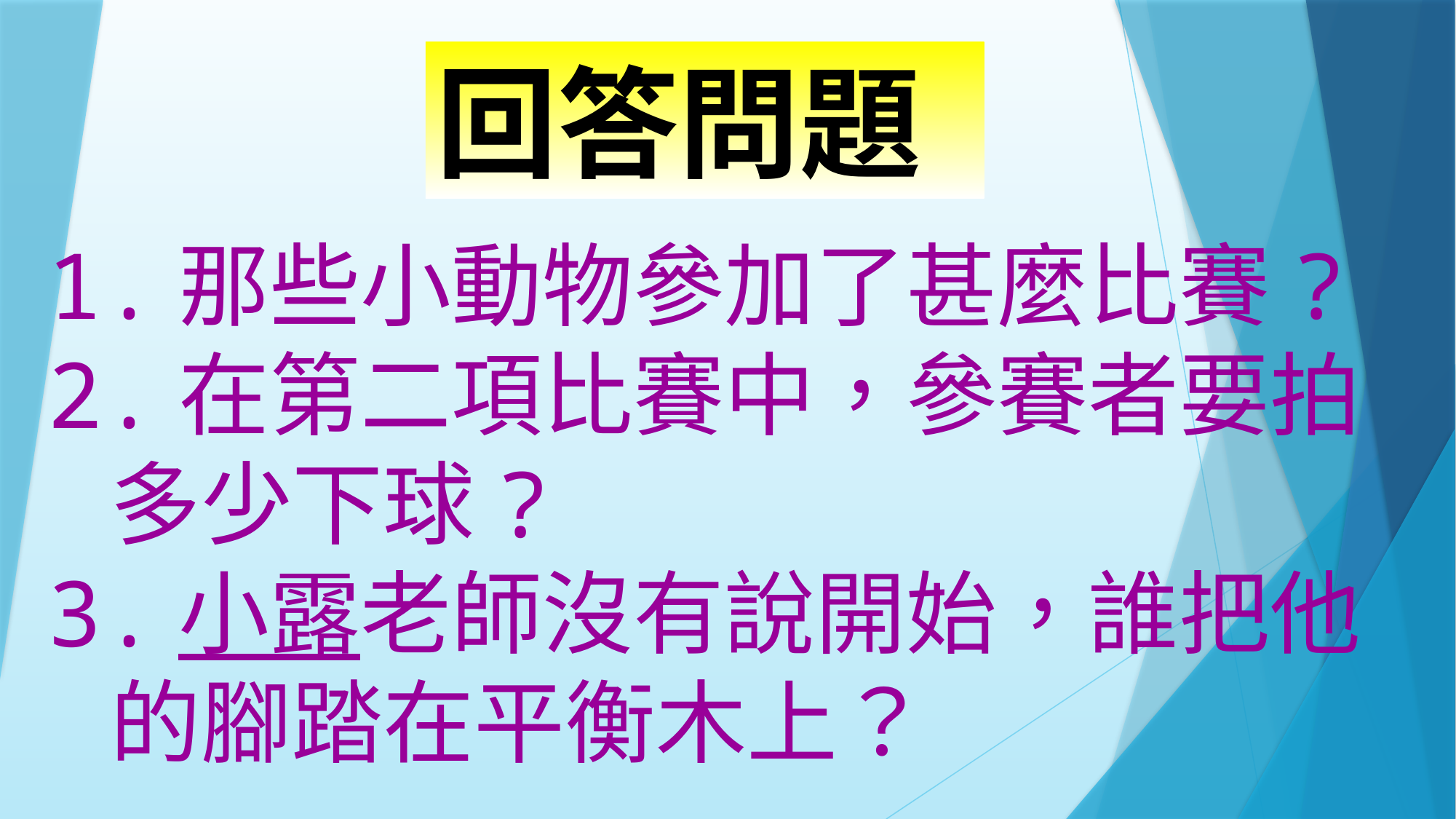

回答問題
1.那些小動物參加了甚麼比賽?
2.在第二項比賽中，參賽者要拍
  多少下球?
3.小露老師沒有說開始，誰把他
  的腳踏在平衡木上？